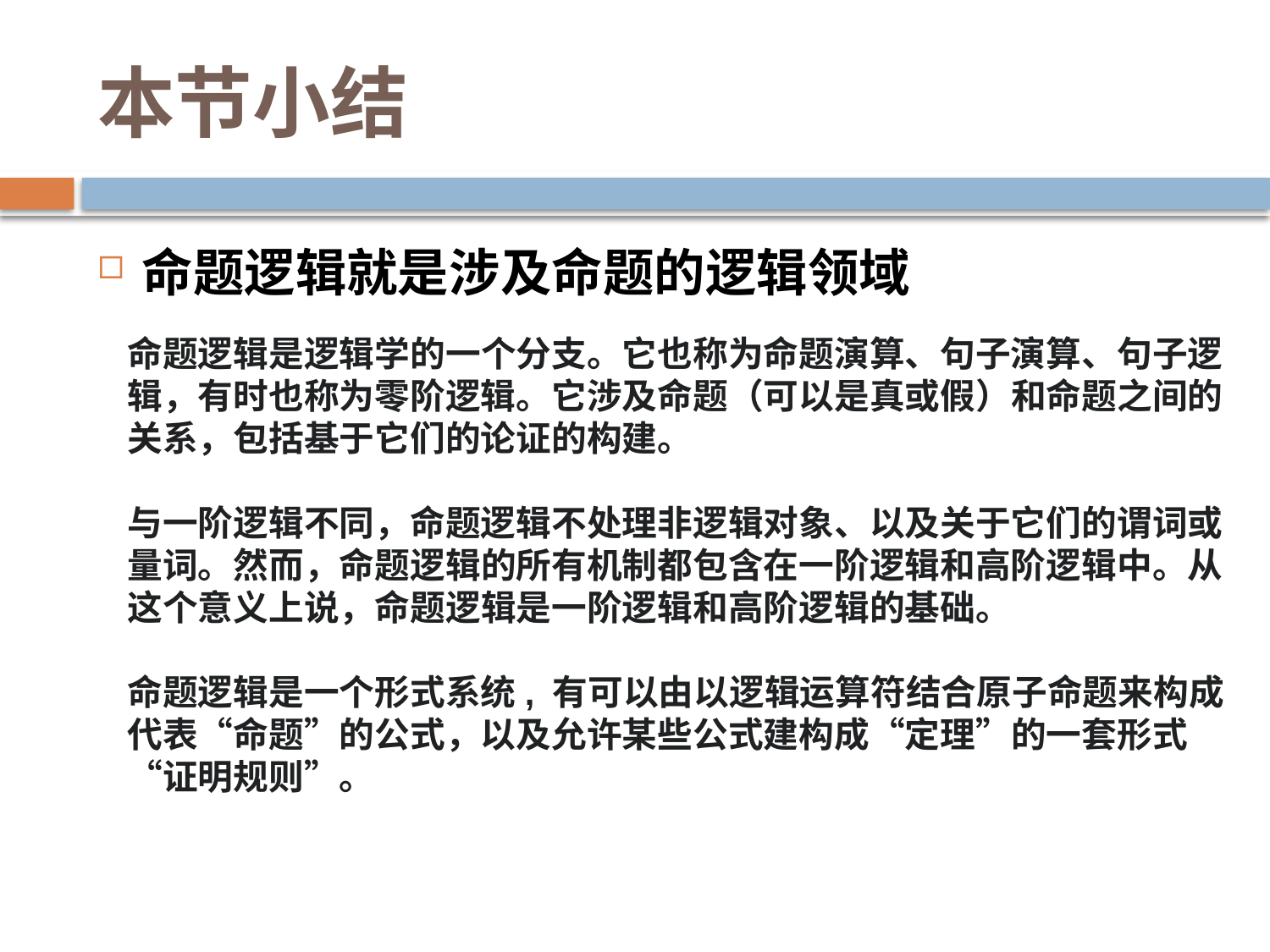

# 本节小结
命题逻辑就是涉及命题的逻辑领域
命题逻辑是逻辑学的一个分支。它也称为命题演算、句子演算、句子逻辑，有时也称为零阶逻辑。它涉及命题（可以是真或假）和命题之间的关系，包括基于它们的论证的构建。

与一阶逻辑不同，命题逻辑不处理非逻辑对象、以及关于它们的谓词或量词。然而，命题逻辑的所有机制都包含在一阶逻辑和高阶逻辑中。从这个意义上说，命题逻辑是一阶逻辑和高阶逻辑的基础。

命题逻辑是一个形式系统, 有可以由以逻辑运算符结合原子命题来构成代表“命题”的公式，以及允许某些公式建构成“定理”的一套形式“证明规则”。